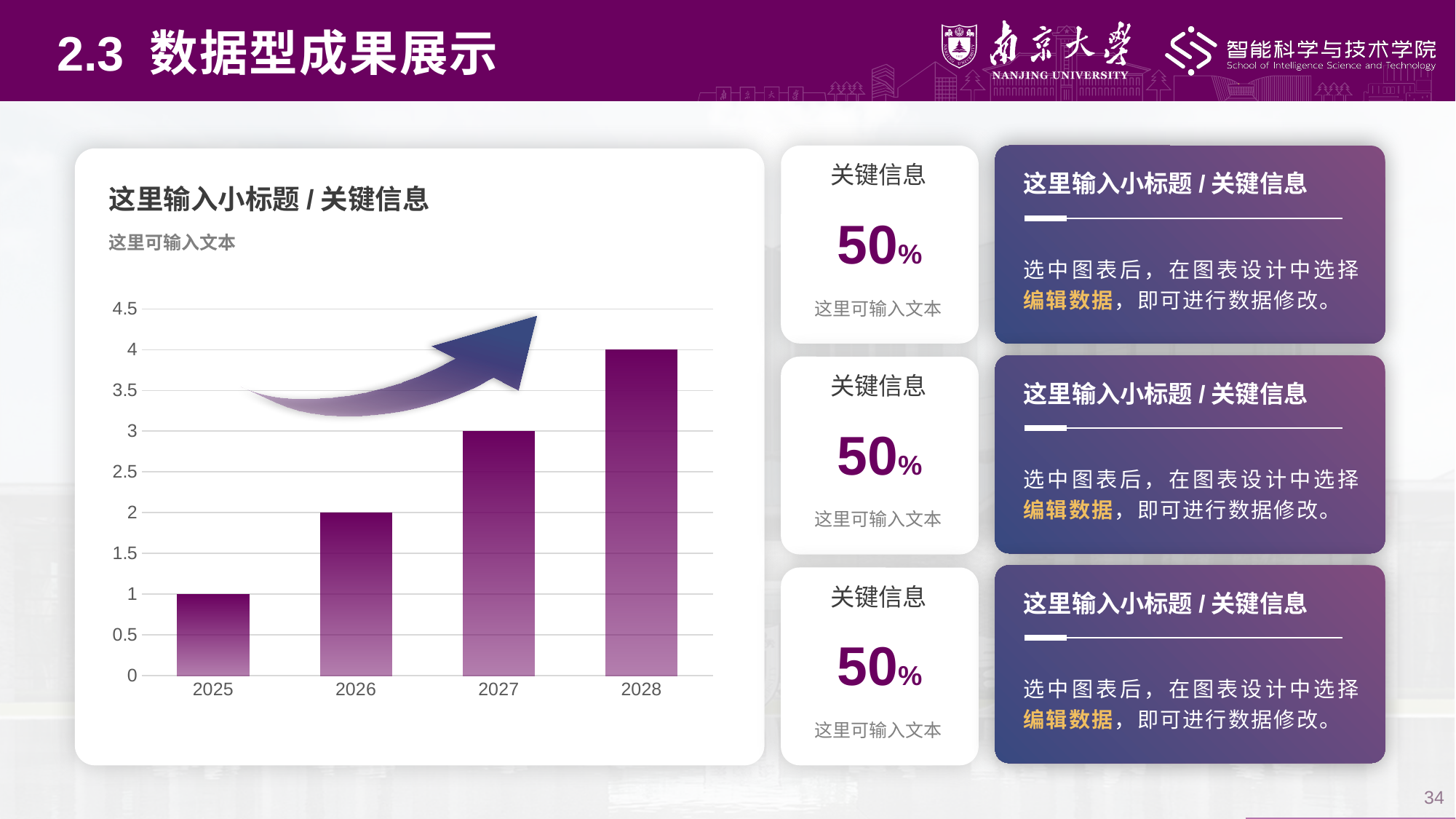

2.3 数据型成果展示

这里输入小标题/关键信息
这里可输入文本

### Chart

| Category | 系列1 |
|---|---|
| 2025 | 1.0 |
| 2026 | 2.0 |
| 2027 | 3.0 |
| 2028 | 4.0 |
关键信息
这里输入小标题/关键信息
50%
选中图表后，在图表设计中选择编辑数据，即可进行数据修改。
这里可输入文本

关键信息
这里输入小标题/关键信息
50%
选中图表后，在图表设计中选择编辑数据，即可进行数据修改。
这里可输入文本

关键信息
这里输入小标题/关键信息
50%
选中图表后，在图表设计中选择编辑数据，即可进行数据修改。
这里可输入文本
34